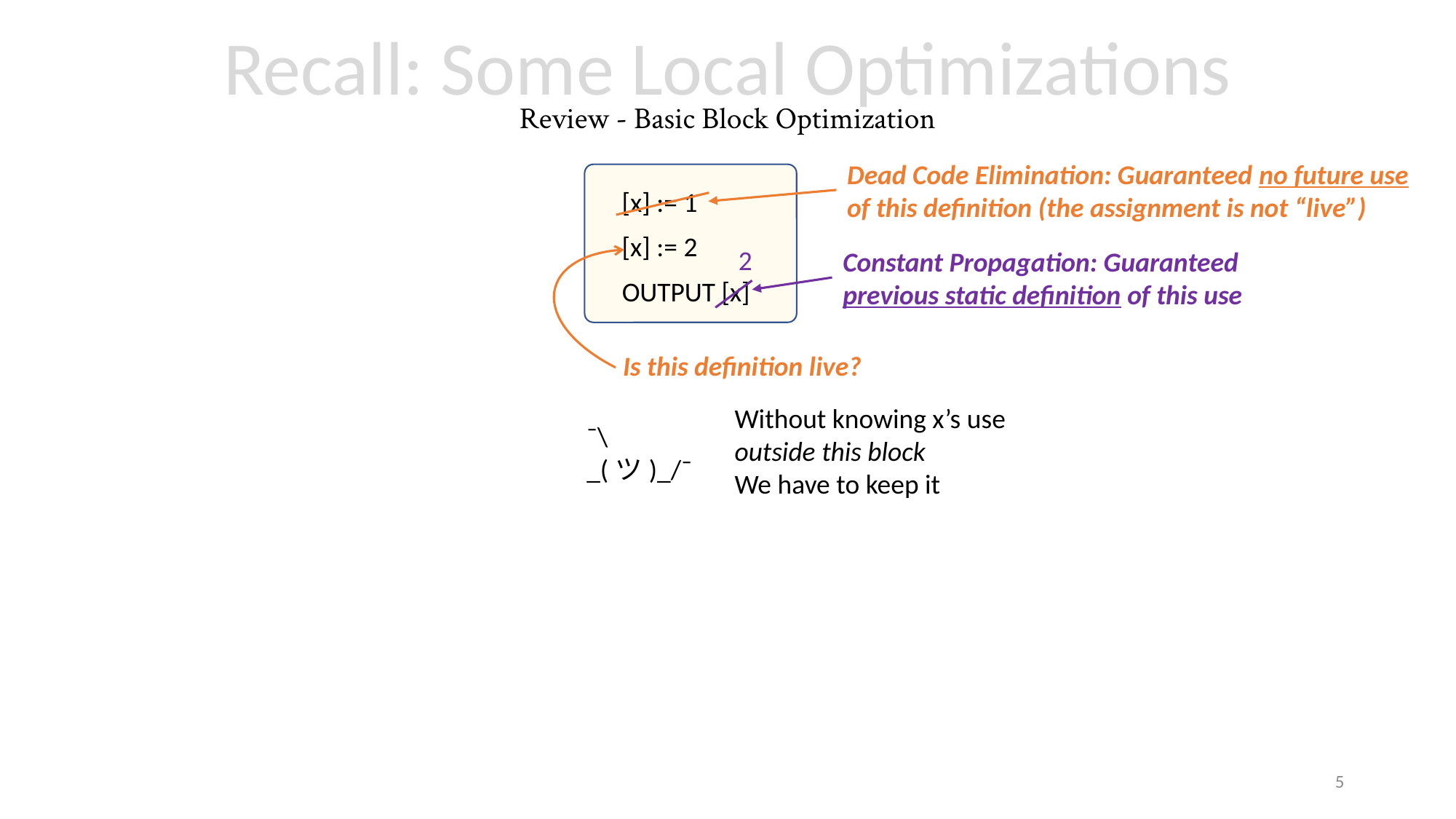

# Recall: Some Local Optimizations Review - Basic Block Optimization
Dead Code Elimination: Guaranteed no future use
of this definition (the assignment is not “live”)

[x] := 1
[x] := 2
2
Constant Propagation: Guaranteed
previous static definition of this use

OUTPUT [x]
Is this definition live?
Without knowing x’s use
outside this block
We have to keep it
¯\_(ツ)_/¯
5